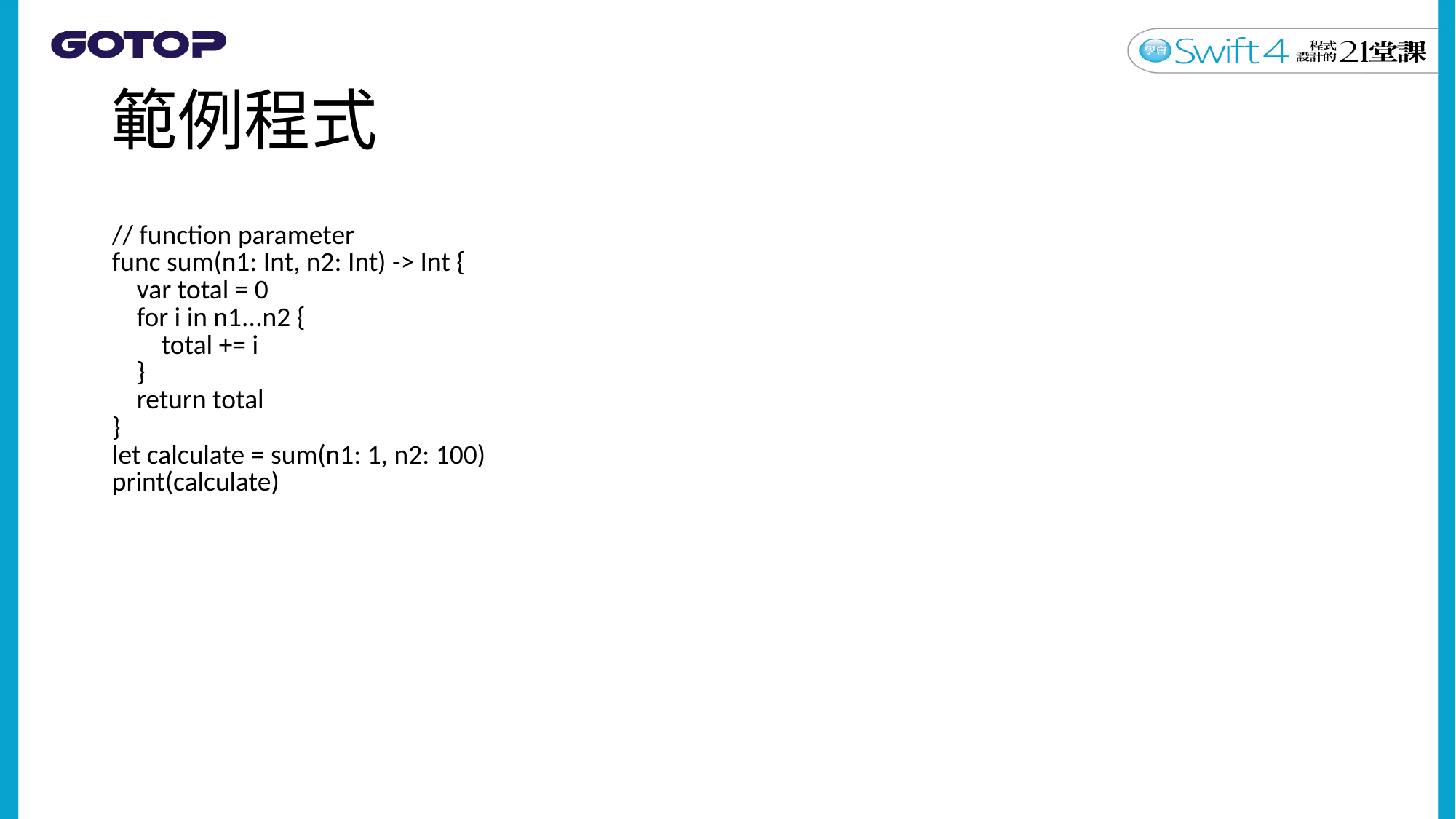

# 範例程式
| // function parameter func sum(n1: Int, n2: Int) -> Int { var total = 0 for i in n1...n2 { total += i } return total } let calculate = sum(n1: 1, n2: 100) print(calculate) |
| --- |